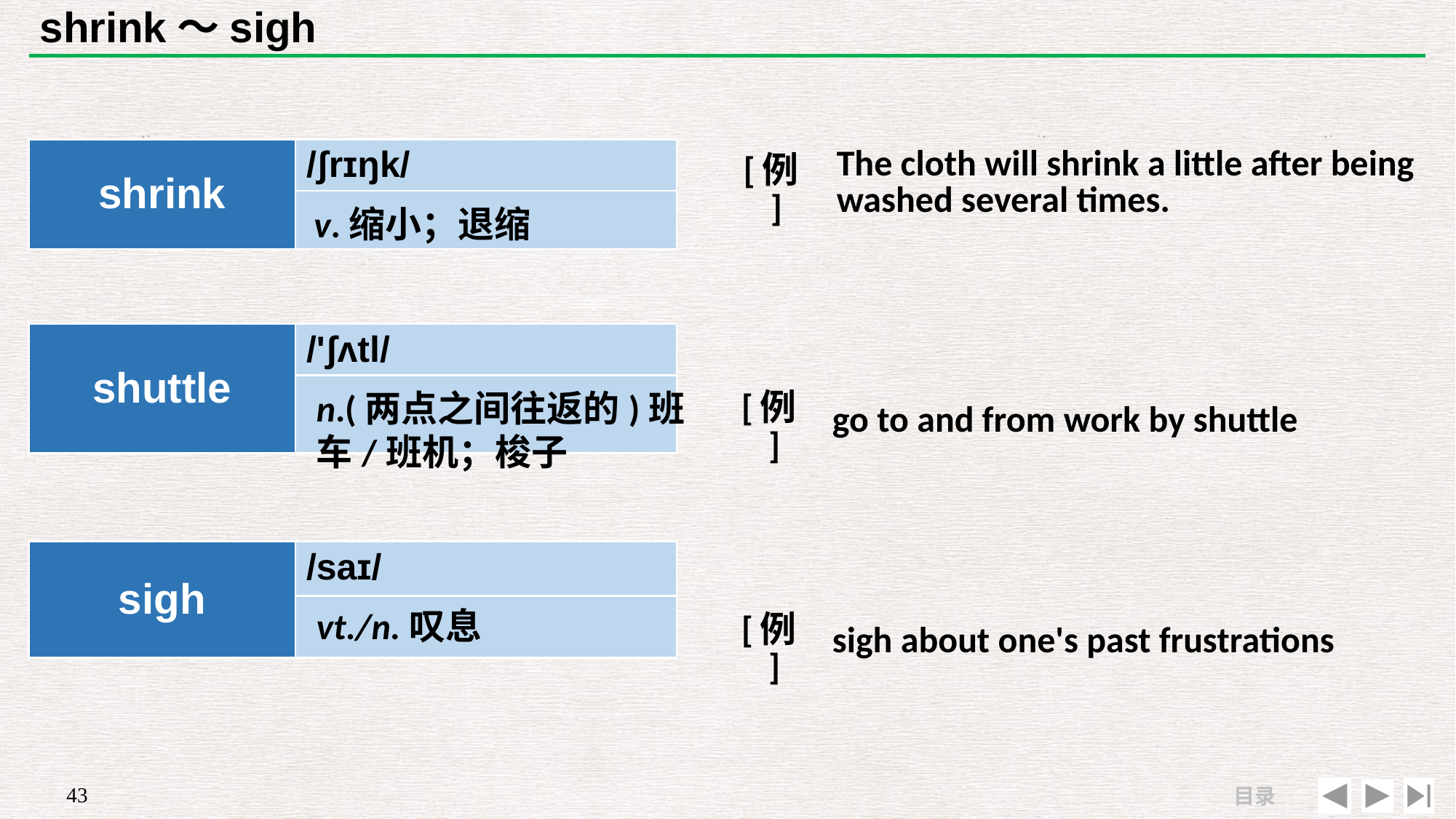

# shrink～sigh

|  |  |
| --- | --- |
| [例] | The cloth will shrink a little after being washed several times. |
| shrink | /ʃrɪŋk/ |
| --- | --- |
|  |  |
v.缩小；退缩
| shuttle | /'ʃʌtl/ |
| --- | --- |
|  |  |
|  |  |
| --- | --- |
| [例] | go to and from work by shuttle |
n.(两点之间往返的)班车/班机；梭子
|  |  |
| --- | --- |
| [例] | sigh about one's past frustrations |
| sigh | /saɪ/ |
| --- | --- |
|  |  |
vt./n.叹息